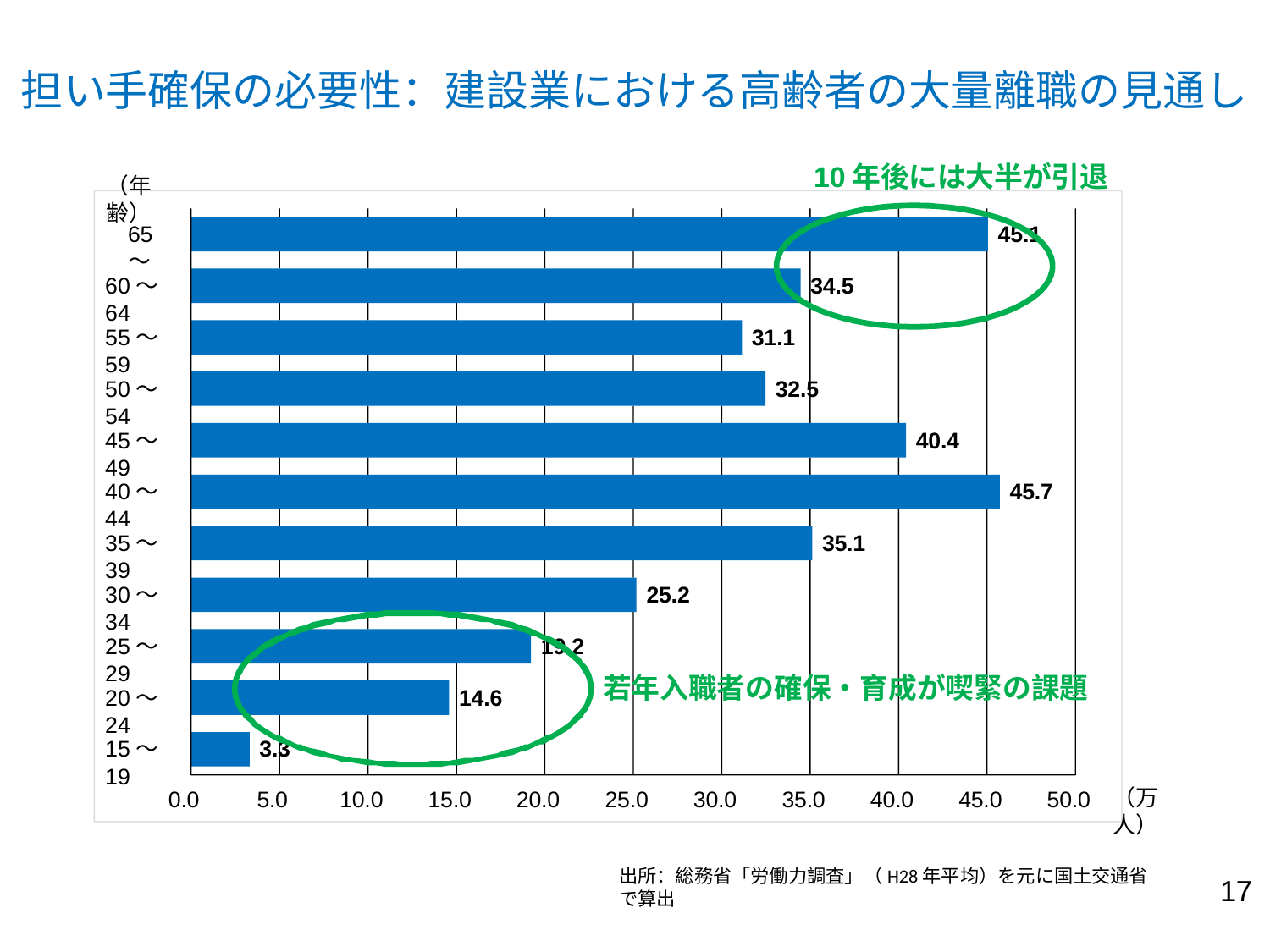

# 担い手確保の必要性：建設業における高齢者の大量離職の見通し
10年後には大半が引退
（年齢）

65～
45.1

60～64
34.5

55～59
31.1

50～54
32.5

45～49
40.4

40～44
45.7

35～39
35.1

30～34
25.2

25～29
19.2

若年入職者の確保・育成が喫緊の課題

20～24
14.6

15～19
3.3
（万人）
0.0
5.0
10.0
15.0
20.0
25.0
30.0
35.0
40.0
45.0
50.0
出所：総務省「労働力調査」（H28年平均）を元に国土交通省で算出
17